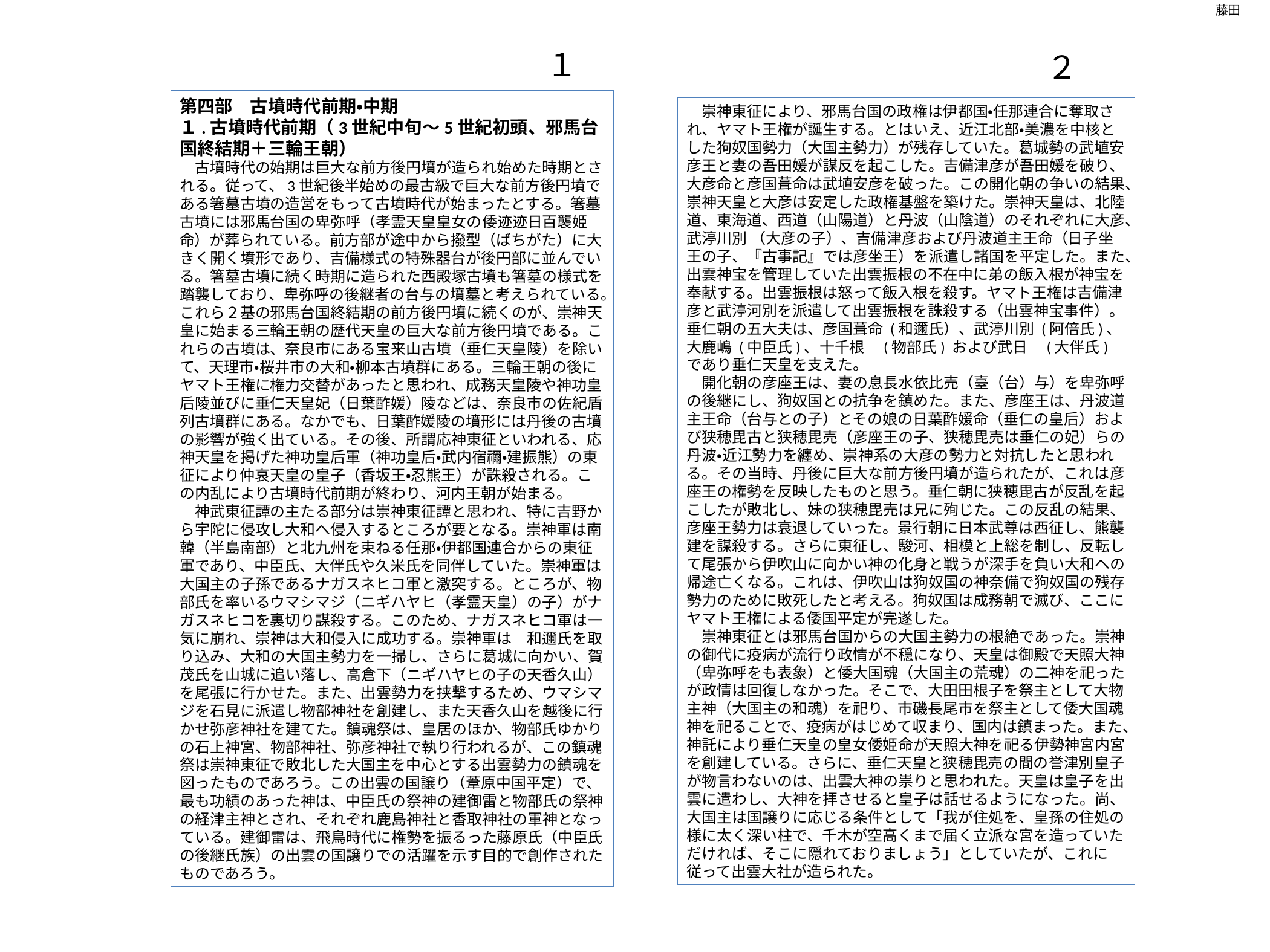

藤田
１
２
第四部　古墳時代前期・中期
１.古墳時代前期（3世紀中旬～5世紀初頭、邪馬台国終結期＋三輪王朝）
　古墳時代の始期は巨大な前方後円墳が造られ始めた時期とされる。従って、3世紀後半始めの最古級で巨大な前方後円墳である箸墓古墳の造営をもって古墳時代が始まったとする。箸墓古墳には邪馬台国の卑弥呼（孝霊天皇皇女の倭迹迹日百襲姫命）が葬られている。前方部が途中から撥型（ばちがた）に大きく開く墳形であり、吉備様式の特殊器台が後円部に並んでいる。箸墓古墳に続く時期に造られた西殿塚古墳も箸墓の様式を踏襲しており、卑弥呼の後継者の台与の墳墓と考えられている。これら２基の邪馬台国終結期の前方後円墳に続くのが、崇神天皇に始まる三輪王朝の歴代天皇の巨大な前方後円墳である。これらの古墳は、奈良市にある宝来山古墳（垂仁天皇陵）を除いて、天理市・桜井市の大和・柳本古墳群にある。三輪王朝の後にヤマト王権に権力交替があったと思われ、成務天皇陵や神功皇后陵並びに垂仁天皇妃（日葉酢媛）陵などは、奈良市の佐紀盾列古墳群にある。なかでも、日葉酢媛陵の墳形には丹後の古墳の影響が強く出ている。その後、所謂応神東征といわれる、応神天皇を掲げた神功皇后軍（神功皇后・武内宿禰・建振熊）の東征により仲哀天皇の皇子（香坂王・忍熊王）が誅殺される。この内乱により古墳時代前期が終わり、河内王朝が始まる。
　神武東征譚の主たる部分は崇神東征譚と思われ、特に吉野から宇陀に侵攻し大和へ侵入するところが要となる。崇神軍は南韓（半島南部）と北九州を束ねる任那・伊都国連合からの東征軍であり、中臣氏、大伴氏や久米氏を同伴していた。崇神軍は大国主の子孫であるナガスネヒコ軍と激突する。ところが、物部氏を率いるウマシマジ（ニギハヤヒ（孝霊天皇）の子）がナガスネヒコを裏切り謀殺する。このため、ナガスネヒコ軍は一気に崩れ、崇神は大和侵入に成功する。崇神軍は　和邇氏を取り込み、大和の大国主勢力を一掃し、さらに葛城に向かい、賀茂氏を山城に追い落し、高倉下（ニギハヤヒの子の天香久山）を尾張に行かせた。また、出雲勢力を挟撃するため、ウマシマジを石見に派遣し物部神社を創建し、また天香久山を越後に行かせ弥彦神社を建てた。鎮魂祭は、皇居のほか、物部氏ゆかりの石上神宮、物部神社、弥彦神社で執り行われるが、この鎮魂祭は崇神東征で敗北した大国主を中心とする出雲勢力の鎮魂を図ったものであろう。この出雲の国譲り（葦原中国平定）で、最も功績のあった神は、中臣氏の祭神の建御雷と物部氏の祭神の経津主神とされ、それぞれ鹿島神社と香取神社の軍神となっている。建御雷は、飛鳥時代に権勢を振るった藤原氏（中臣氏の後継氏族）の出雲の国譲りでの活躍を示す目的で創作されたものであろう。
　崇神東征により、邪馬台国の政権は伊都国・任那連合に奪取され、ヤマト王権が誕生する。とはいえ、近江北部・美濃を中核とした狗奴国勢力（大国主勢力）が残存していた。葛城勢の武埴安彦王と妻の吾田媛が謀反を起こした。吉備津彦が吾田媛を破り、大彦命と彦国葺命は武埴安彦を破った。この開化朝の争いの結果、崇神天皇と大彦は安定した政権基盤を築けた。崇神天皇は、北陸道、東海道、西道（山陽道）と丹波（山陰道）のそれぞれに大彦、武渟川別 （大彦の子）、吉備津彦および丹波道主王命（日子坐王の子、『古事記』では彦坐王）を派遣し諸国を平定した。また、出雲神宝を管理していた出雲振根の不在中に弟の飯入根が神宝を奉献する。出雲振根は怒って飯入根を殺す。ヤマト王権は吉備津彦と武渟河別を派遣して出雲振根を誅殺する（出雲神宝事件）。垂仁朝の五大夫は、彦国葺命 (和邇氏）、武渟川別 (阿倍氏)、大鹿嶋 (中臣氏)、十千根　(物部氏) および武日　(大伴氏)であり垂仁天皇を支えた。
　開化朝の彦座王は、妻の息長水依比売（臺（台）与）を卑弥呼の後継にし、狗奴国との抗争を鎮めた。また、彦座王は、丹波道主王命（台与との子）とその娘の日葉酢媛命（垂仁の皇后）および狭穂毘古と狭穂毘売（彦座王の子、狭穂毘売は垂仁の妃）らの丹波・近江勢力を纏め、崇神系の大彦の勢力と対抗したと思われる。その当時、丹後に巨大な前方後円墳が造られたが、これは彦座王の権勢を反映したものと思う。垂仁朝に狭穂毘古が反乱を起こしたが敗北し、妹の狭穂毘売は兄に殉じた。この反乱の結果、彦座王勢力は衰退していった。景行朝に日本武尊は西征し、熊襲建を謀殺する。さらに東征し、駿河、相模と上総を制し、反転して尾張から伊吹山に向かい神の化身と戦うが深手を負い大和への帰途亡くなる。これは、伊吹山は狗奴国の神奈備で狗奴国の残存勢力のために敗死したと考える。狗奴国は成務朝で滅び、ここにヤマト王権による倭国平定が完遂した。
　崇神東征とは邪馬台国からの大国主勢力の根絶であった。崇神の御代に疫病が流行り政情が不穏になり、天皇は御殿で天照大神（卑弥呼をも表象）と倭大国魂（大国主の荒魂）の二神を祀ったが政情は回復しなかった。そこで、大田田根子を祭主として大物主神（大国主の和魂）を祀り、市磯長尾市を祭主として倭大国魂神を祀ることで、疫病がはじめて収まり、国内は鎮まった。また、神託により垂仁天皇の皇女倭姫命が天照大神を祀る伊勢神宮内宮を創建している。さらに、垂仁天皇と狭穂毘売の間の誉津別皇子が物言わないのは、出雲大神の祟りと思われた。天皇は皇子を出雲に遣わし、大神を拝させると皇子は話せるようになった。尚、大国主は国譲りに応じる条件として「我が住処を、皇孫の住処の様に太く深い柱で、千木が空高くまで届く立派な宮を造っていただければ、そこに隠れておりましょう」としていたが、これに従って出雲大社が造られた。